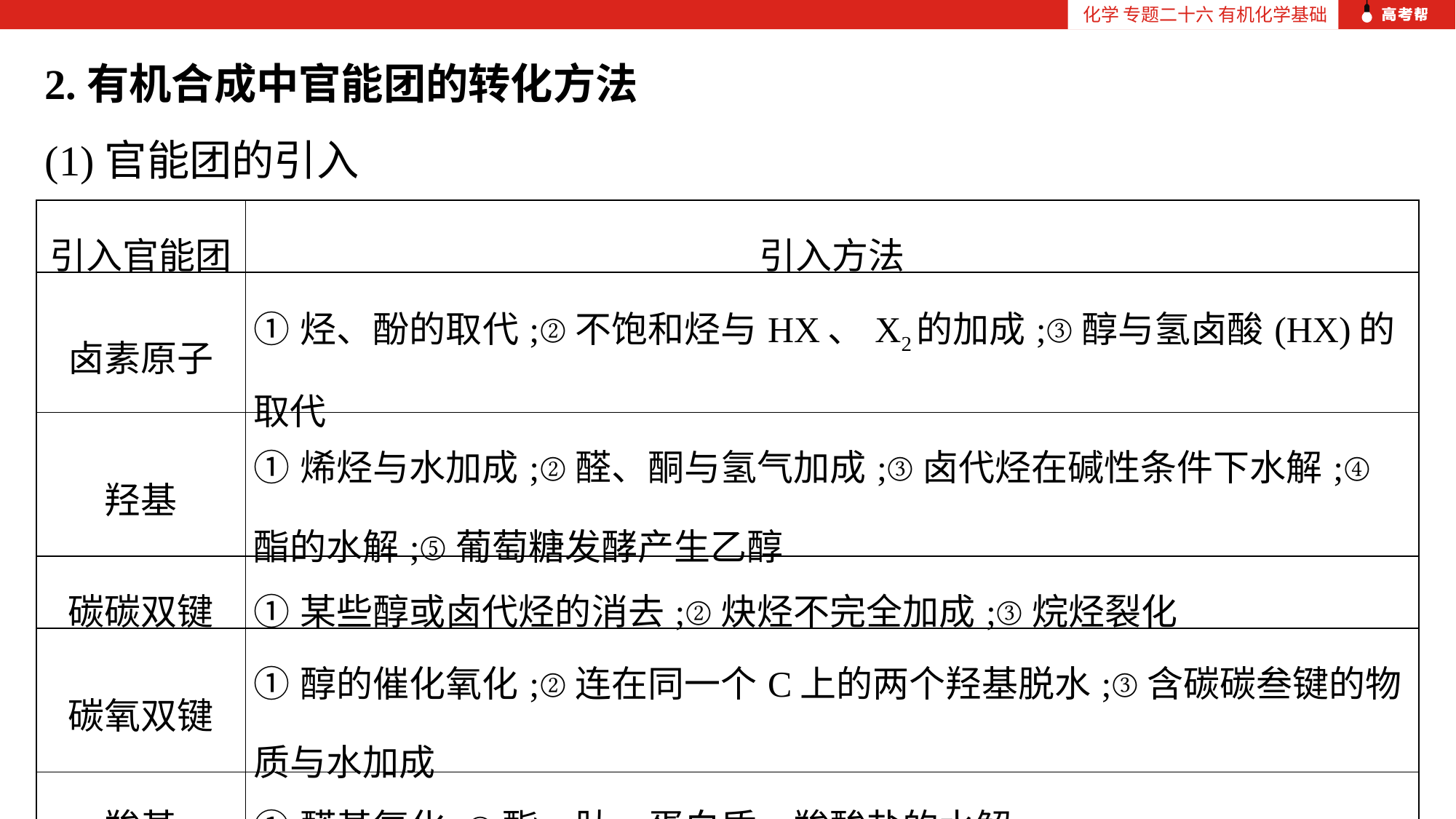

化学 专题二十六 有机化学基础
2.有机合成中官能团的转化方法
(1)官能团的引入
| 引入官能团 | 引入方法 |
| --- | --- |
| 卤素原子 | ①烃、酚的取代;②不饱和烃与HX、X2的加成;③醇与氢卤酸(HX)的取代 |
| 羟基 | ①烯烃与水加成;②醛、酮与氢气加成;③卤代烃在碱性条件下水解;④酯的水解;⑤葡萄糖发酵产生乙醇 |
| 碳碳双键 | ①某些醇或卤代烃的消去;②炔烃不完全加成;③烷烃裂化 |
| 碳氧双键 | ①醇的催化氧化;②连在同一个C上的两个羟基脱水;③含碳碳叁键的物质与水加成 |
| 羧基 | ①醛基氧化;②酯、肽、蛋白质、羧酸盐的水解 |